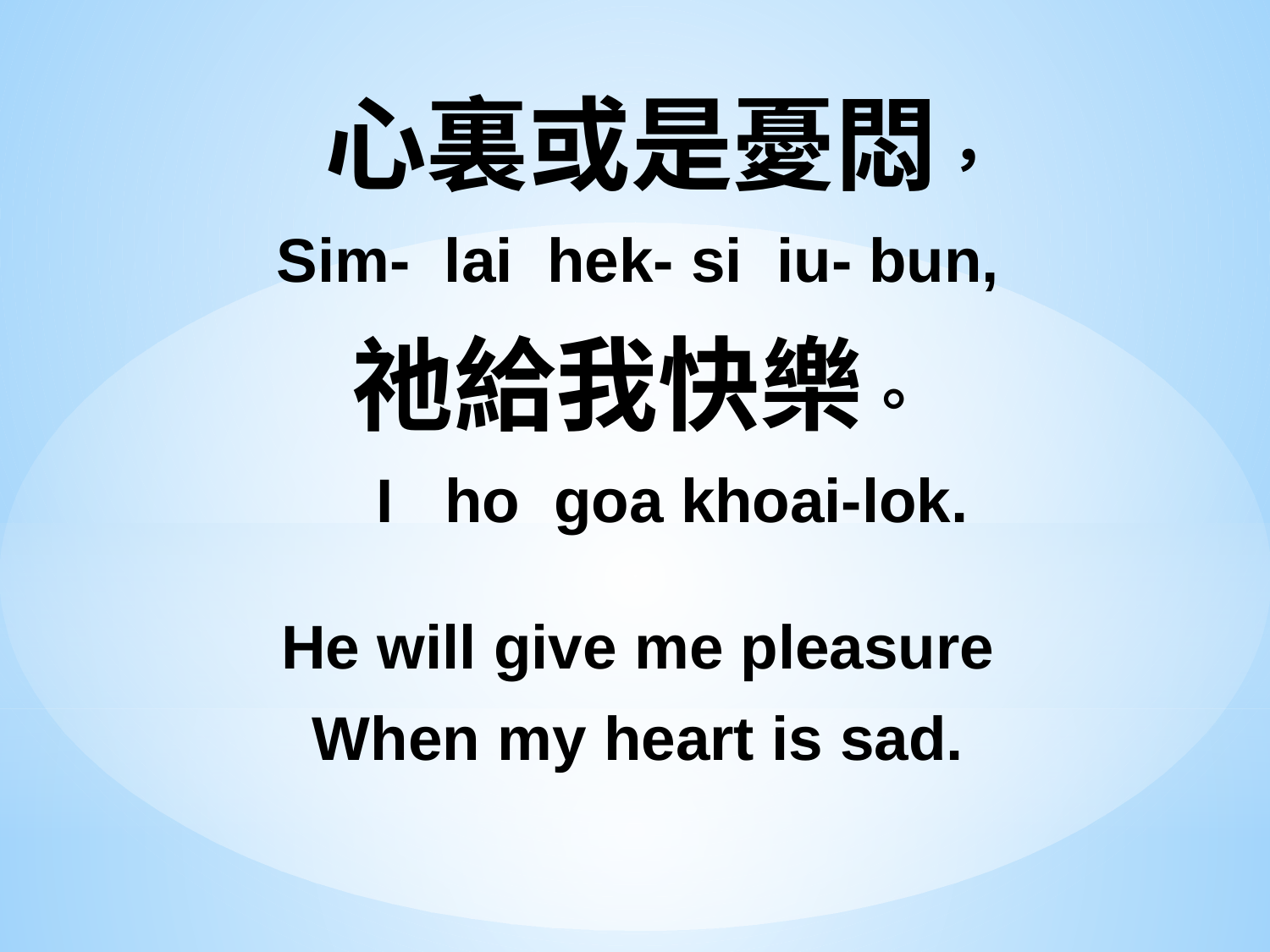

心裏或是憂悶，
Sim-  lai  hek- si  iu- bun,
祂給我快樂。
    I   ho  goa khoai-lok.

He will give me pleasure
When my heart is sad.